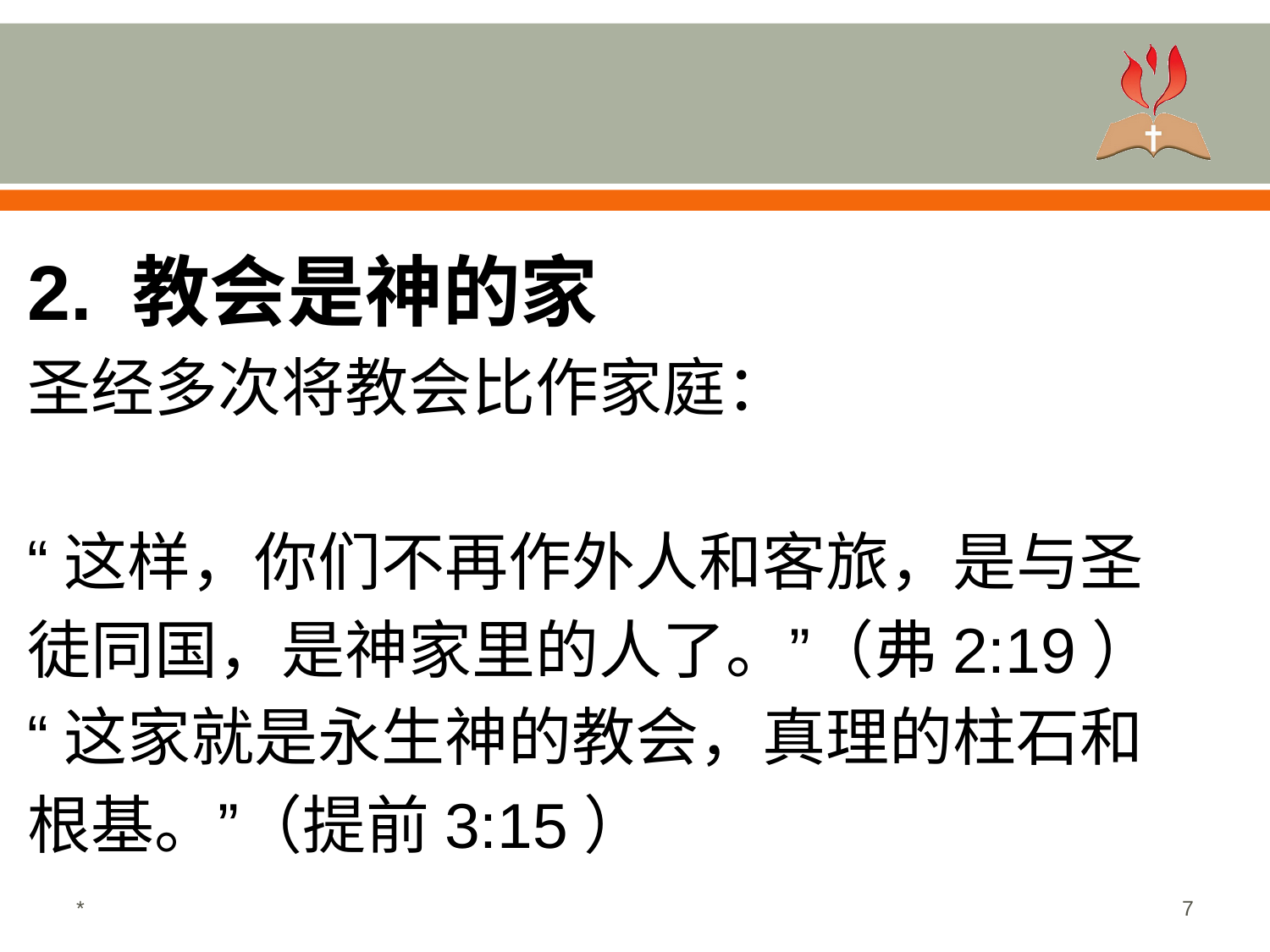

#
2. 教会是神的家
圣经多次将教会比作家庭：

“这样，你们不再作外人和客旅，是与圣徒同国，是神家里的人了。”（弗2:19）
“这家就是永生神的教会，真理的柱石和根基。”（提前3:15）
*
7